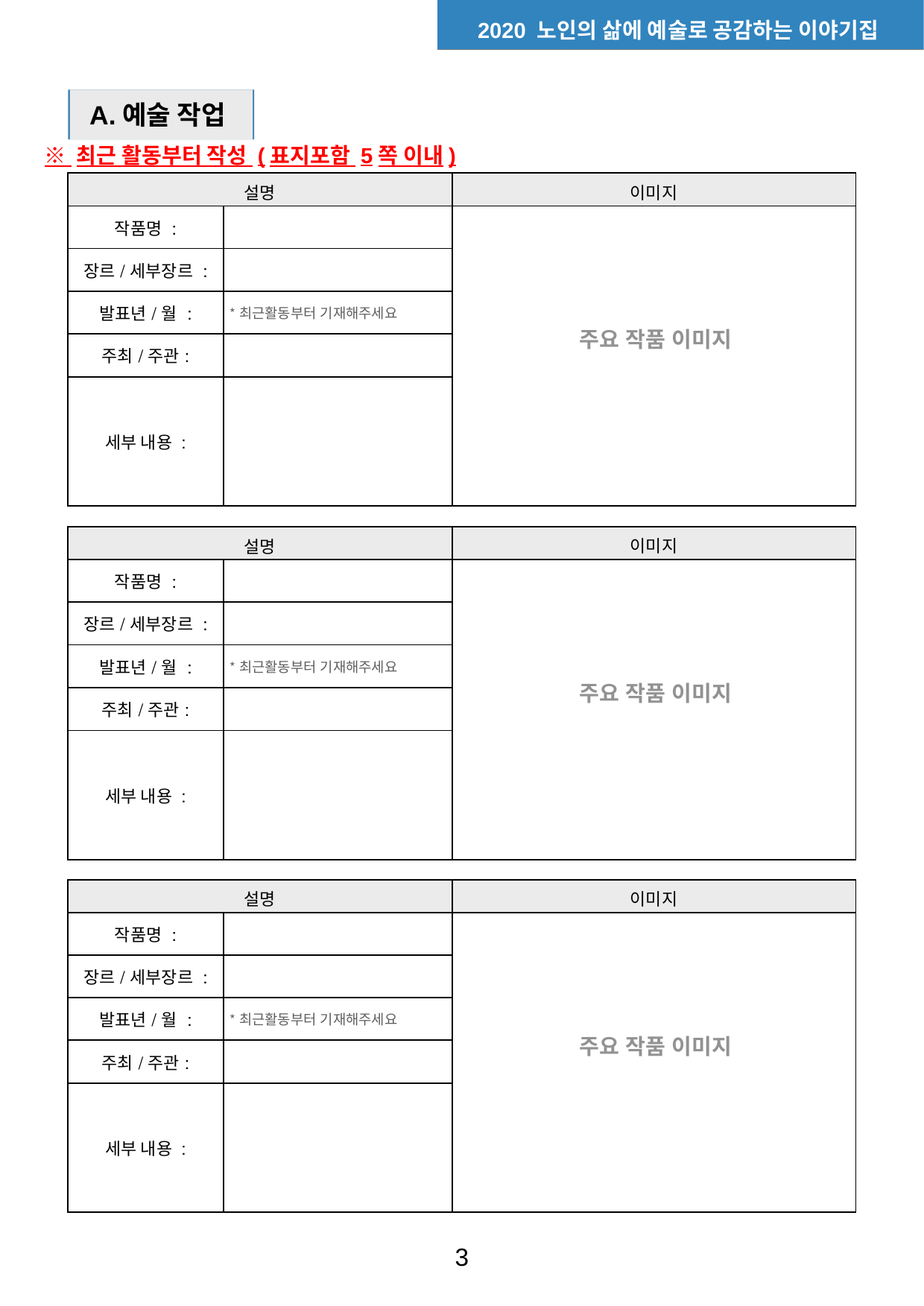

| 2020 노인의 삶에 예술로 공감하는 이야기집 |
| --- |

A.예술 작업
※ 최근 활동부터 작성 (표지포함 5쪽 이내)
| 설명 |  | 이미지 |
| --- | --- | --- |
| 작품명 : |  |  |
| 장르/세부장르 : |  |  |
| 발표년/월 : | \*최근활동부터 기재해주세요 |  |
| 주최/주관: |  |  |
| 세부 내용 : |  |  |
|  |  |  |
|  |  |  |
주요 작품 이미지
| 설명 |  | 이미지 |
| --- | --- | --- |
| 작품명 : |  |  |
| 장르/세부장르 : |  |  |
| 발표년/월 : | \*최근활동부터 기재해주세요 |  |
| 주최/주관: |  |  |
| 세부 내용 : |  |  |
|  |  |  |
|  |  |  |
주요 작품 이미지
| 설명 |  | 이미지 |
| --- | --- | --- |
| 작품명 : |  |  |
| 장르/세부장르 : |  |  |
| 발표년/월 : | \*최근활동부터 기재해주세요 |  |
| 주최/주관: |  |  |
| 세부 내용 : |  |  |
|  |  |  |
|  |  |  |
주요 작품 이미지
3